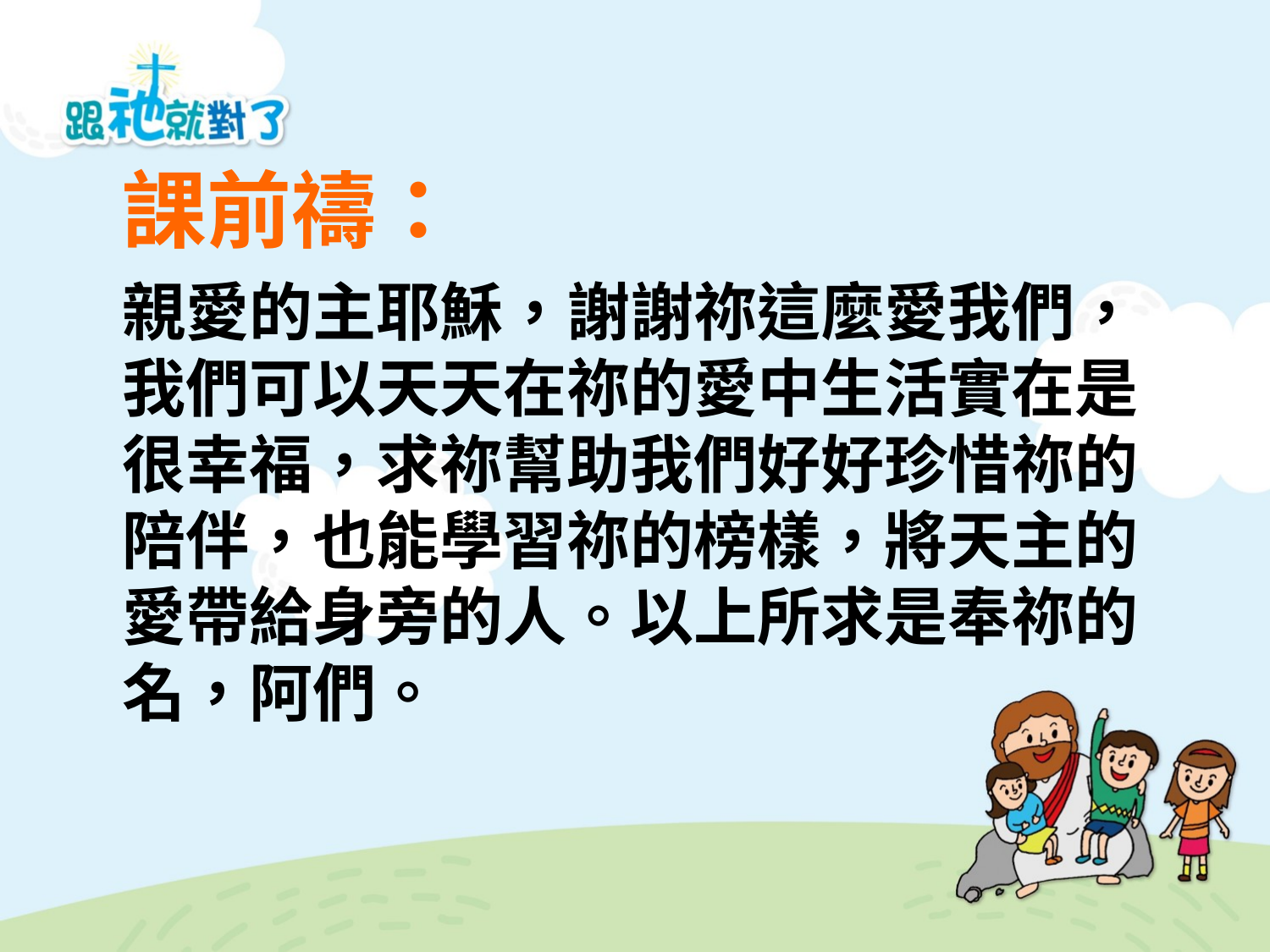

課前禱：
親愛的主耶穌，謝謝祢這麼愛我們，我們可以天天在祢的愛中生活實在是很幸福，求祢幫助我們好好珍惜祢的陪伴，也能學習祢的榜樣，將天主的愛帶給身旁的人。以上所求是奉祢的名，阿們。